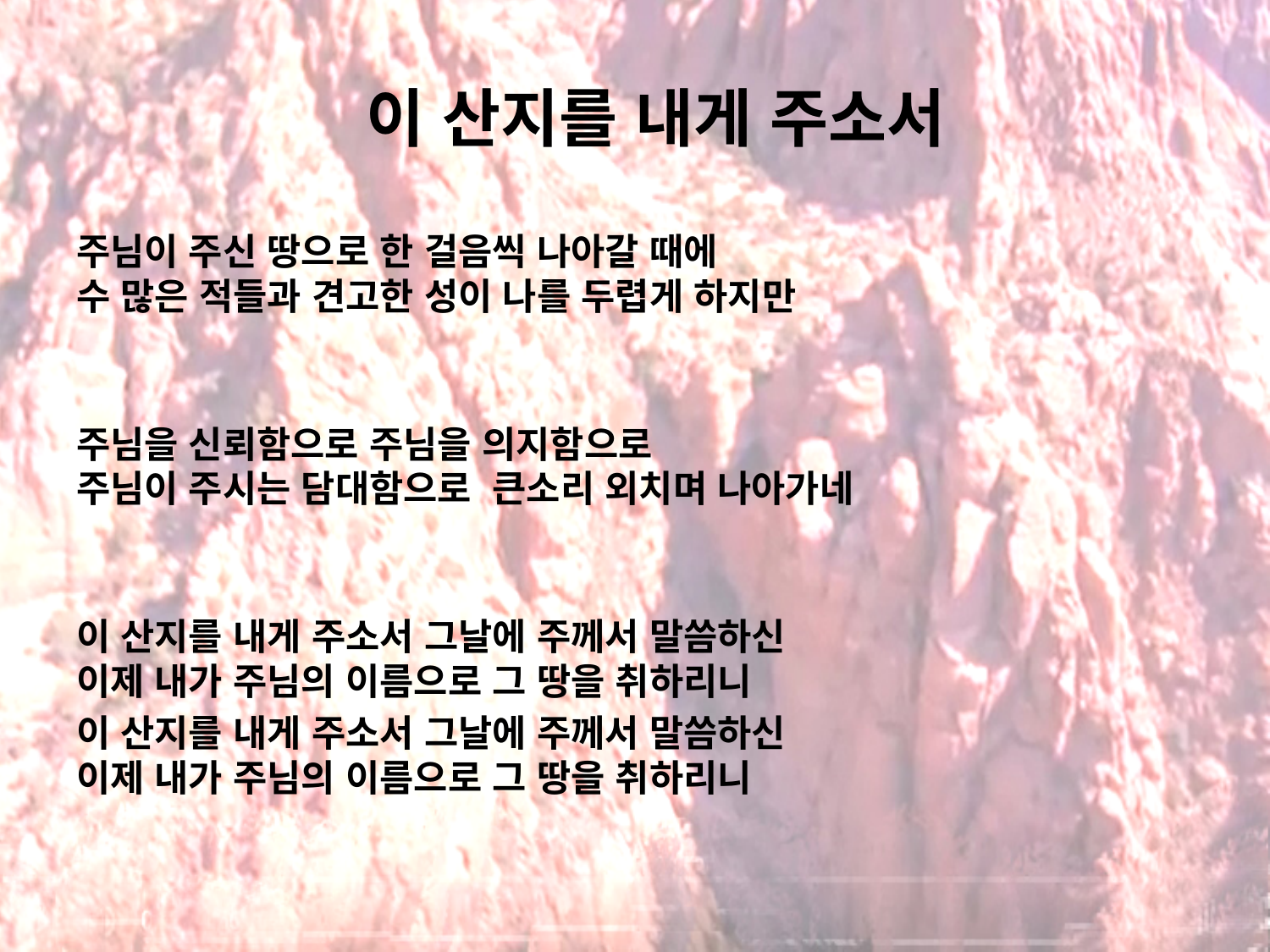

# 이 산지를 내게 주소서
주님이 주신 땅으로 한 걸음씩 나아갈 때에
수 많은 적들과 견고한 성이 나를 두렵게 하지만

주님을 신뢰함으로 주님을 의지함으로
주님이 주시는 담대함으로  큰소리 외치며 나아가네

이 산지를 내게 주소서 그날에 주께서 말씀하신
이제 내가 주님의 이름으로 그 땅을 취하리니
이 산지를 내게 주소서 그날에 주께서 말씀하신
이제 내가 주님의 이름으로 그 땅을 취하리니